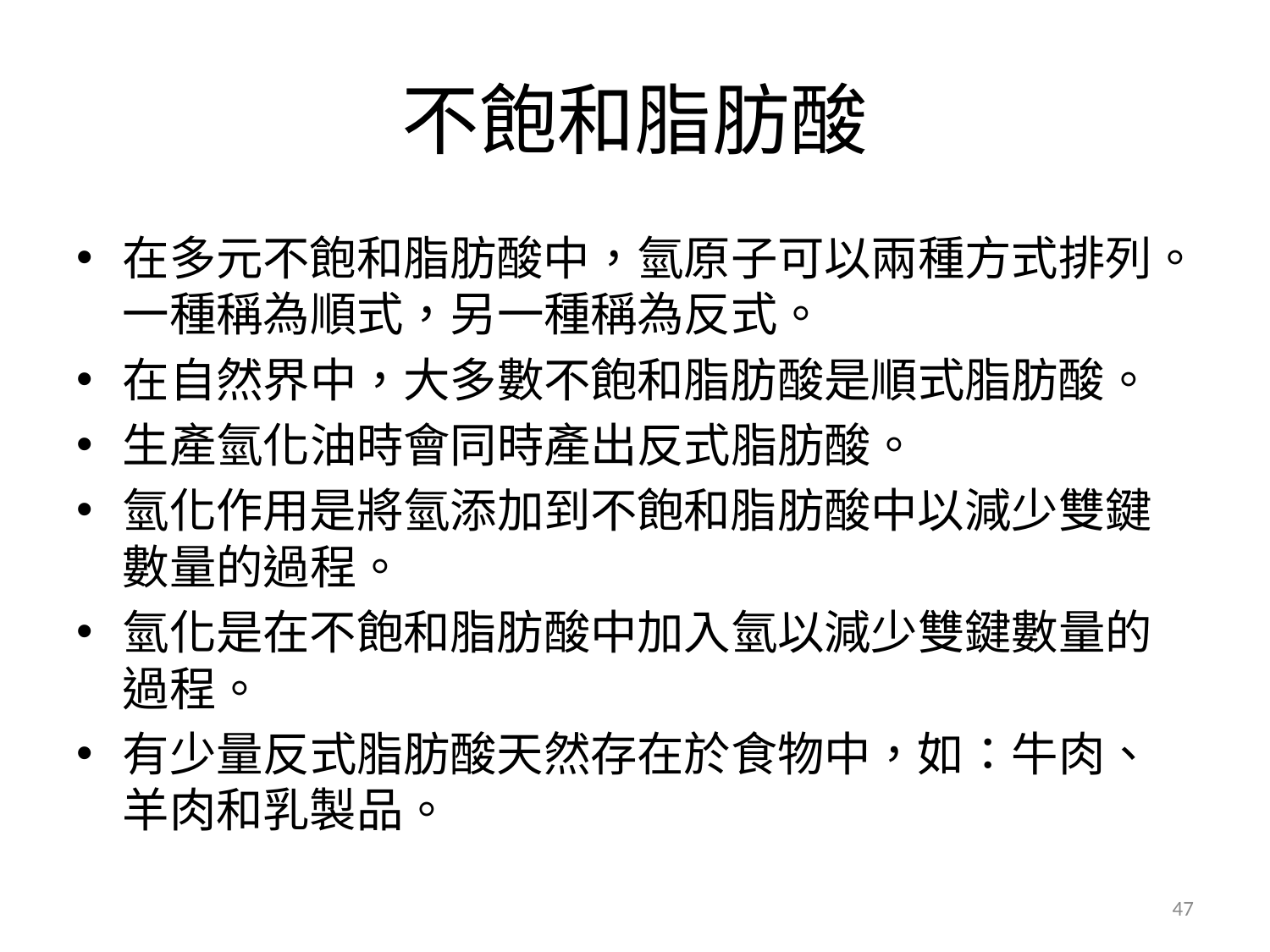

# 不飽和脂肪酸
在多元不飽和脂肪酸中，氫原子可以兩種方式排列。一種稱為順式，另一種稱為反式。
在自然界中，大多數不飽和脂肪酸是順式脂肪酸。
生產氫化油時會同時產出反式脂肪酸。
氫化作用是將氫添加到不飽和脂肪酸中以減少雙鍵數量的過程。
氫化是在不飽和脂肪酸中加入氫以減少雙鍵數量的過程。
有少量反式脂肪酸天然存在於食物中，如：牛肉、羊肉和乳製品。

47